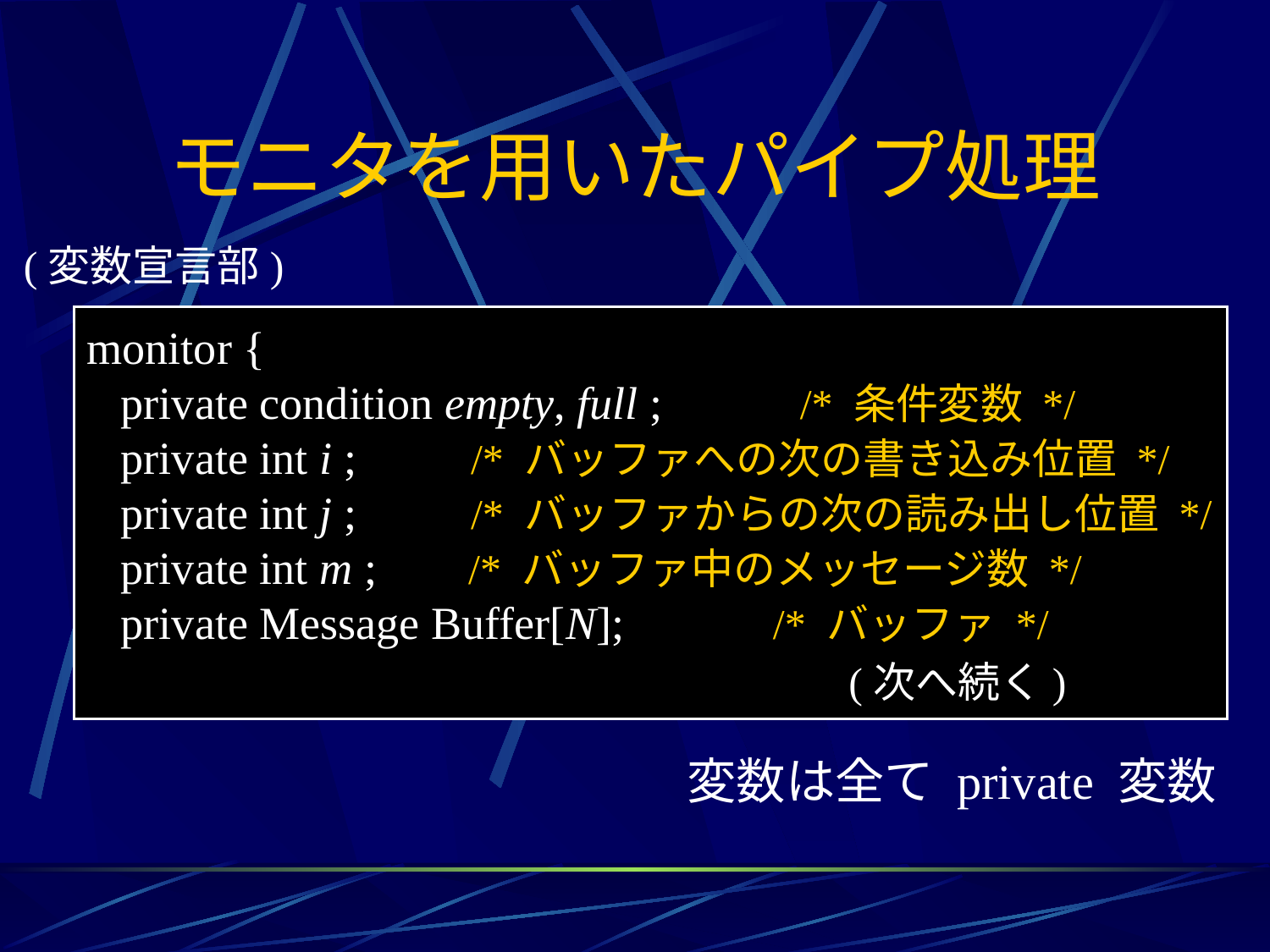

# モニタを用いたパイプ処理
(変数宣言部)
monitor {
   private condition empty, full ;            /* 条件変数 */
   private int i ;          /* バッファへの次の書き込み位置 */
   private int j ;          /* バッファからの次の読み出し位置 */
   private int m ;        /* バッファ中のメッセージ数 */
   private Message Buffer[N];             /* バッファ */
						(次へ続く)
変数は全て private 変数